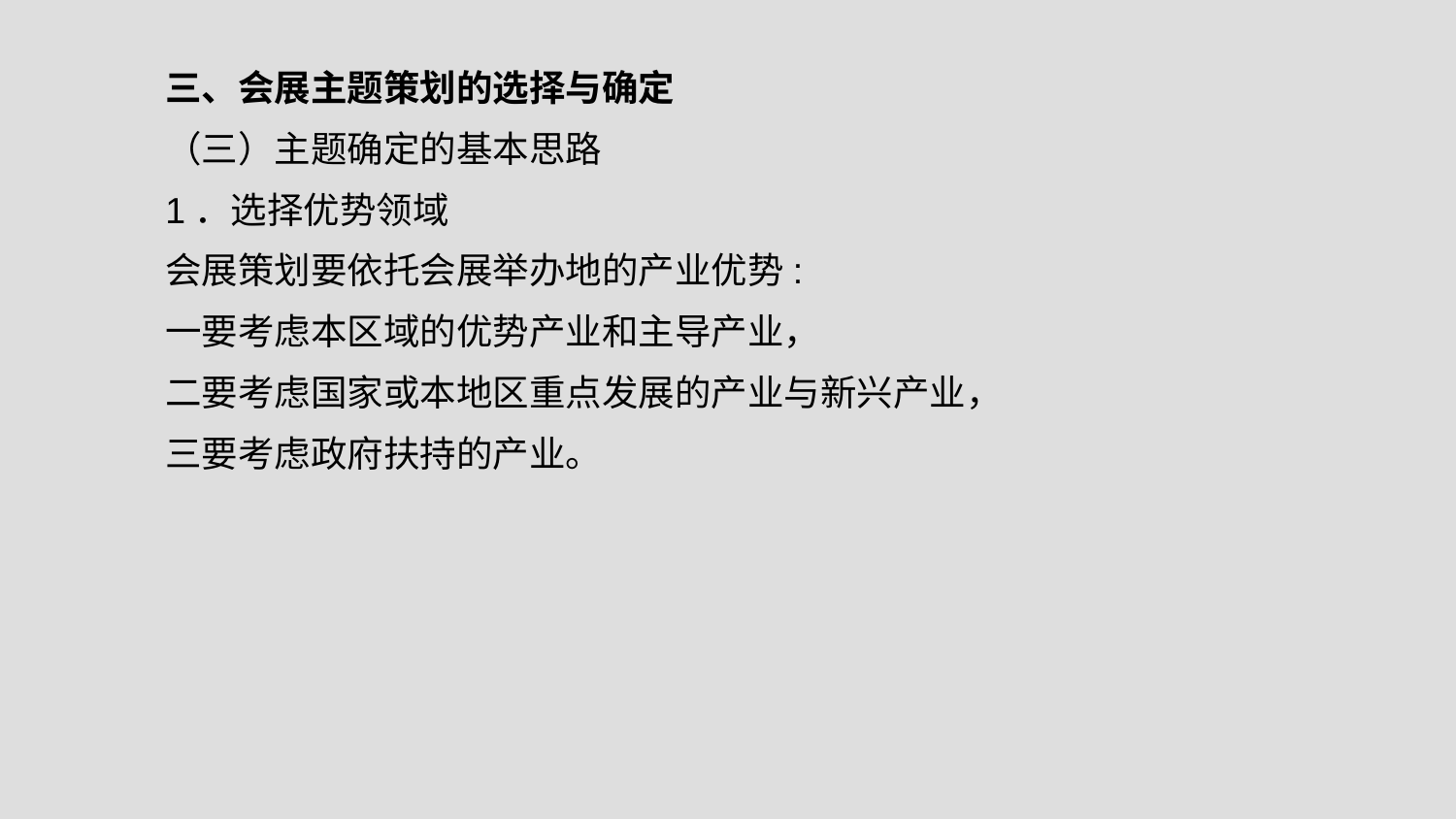

三、会展主题策划的选择与确定
（三）主题确定的基本思路
1．选择优势领域
会展策划要依托会展举办地的产业优势:
一要考虑本区域的优势产业和主导产业，
二要考虑国家或本地区重点发展的产业与新兴产业，
三要考虑政府扶持的产业。